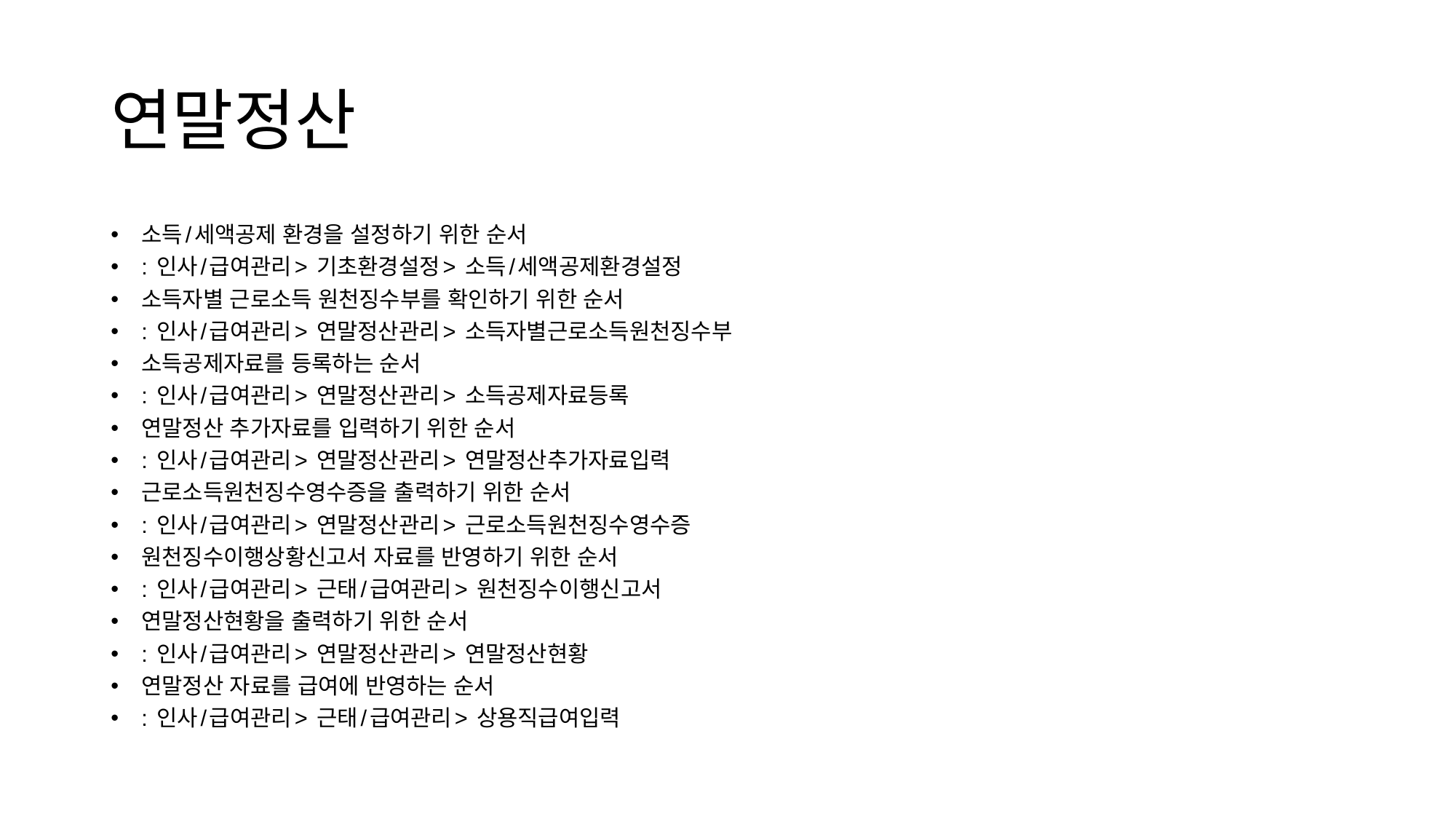

# 연말정산
소득/세액공제 환경을 설정하기 위한 순서
: 인사/급여관리> 기초환경설정> 소득/세액공제환경설정
소득자별 근로소득 원천징수부를 확인하기 위한 순서
: 인사/급여관리> 연말정산관리> 소득자별근로소득원천징수부
소득공제자료를 등록하는 순서
: 인사/급여관리> 연말정산관리> 소득공제자료등록
연말정산 추가자료를 입력하기 위한 순서
: 인사/급여관리> 연말정산관리> 연말정산추가자료입력
근로소득원천징수영수증을 출력하기 위한 순서
: 인사/급여관리> 연말정산관리> 근로소득원천징수영수증
원천징수이행상황신고서 자료를 반영하기 위한 순서
: 인사/급여관리> 근태/급여관리> 원천징수이행신고서
연말정산현황을 출력하기 위한 순서
: 인사/급여관리> 연말정산관리> 연말정산현황
연말정산 자료를 급여에 반영하는 순서
: 인사/급여관리> 근태/급여관리> 상용직급여입력